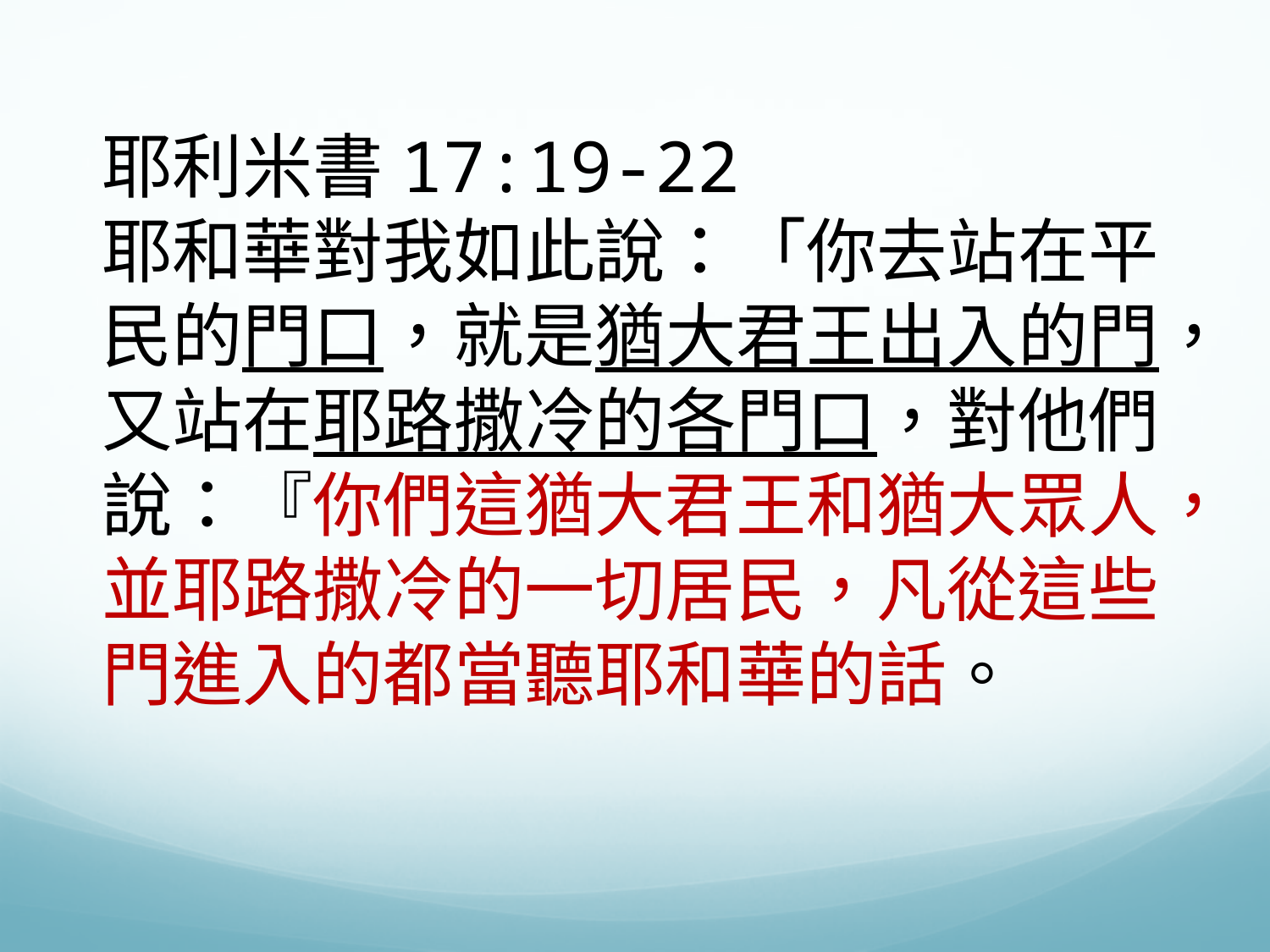

耶利米書17:19-22
耶和華對我如此說：「你去站在平民的門口，就是猶大君王出入的門，又站在耶路撒冷的各門口，對他們說：『你們這猶大君王和猶大眾人，並耶路撒冷的一切居民，凡從這些門進入的都當聽耶和華的話。